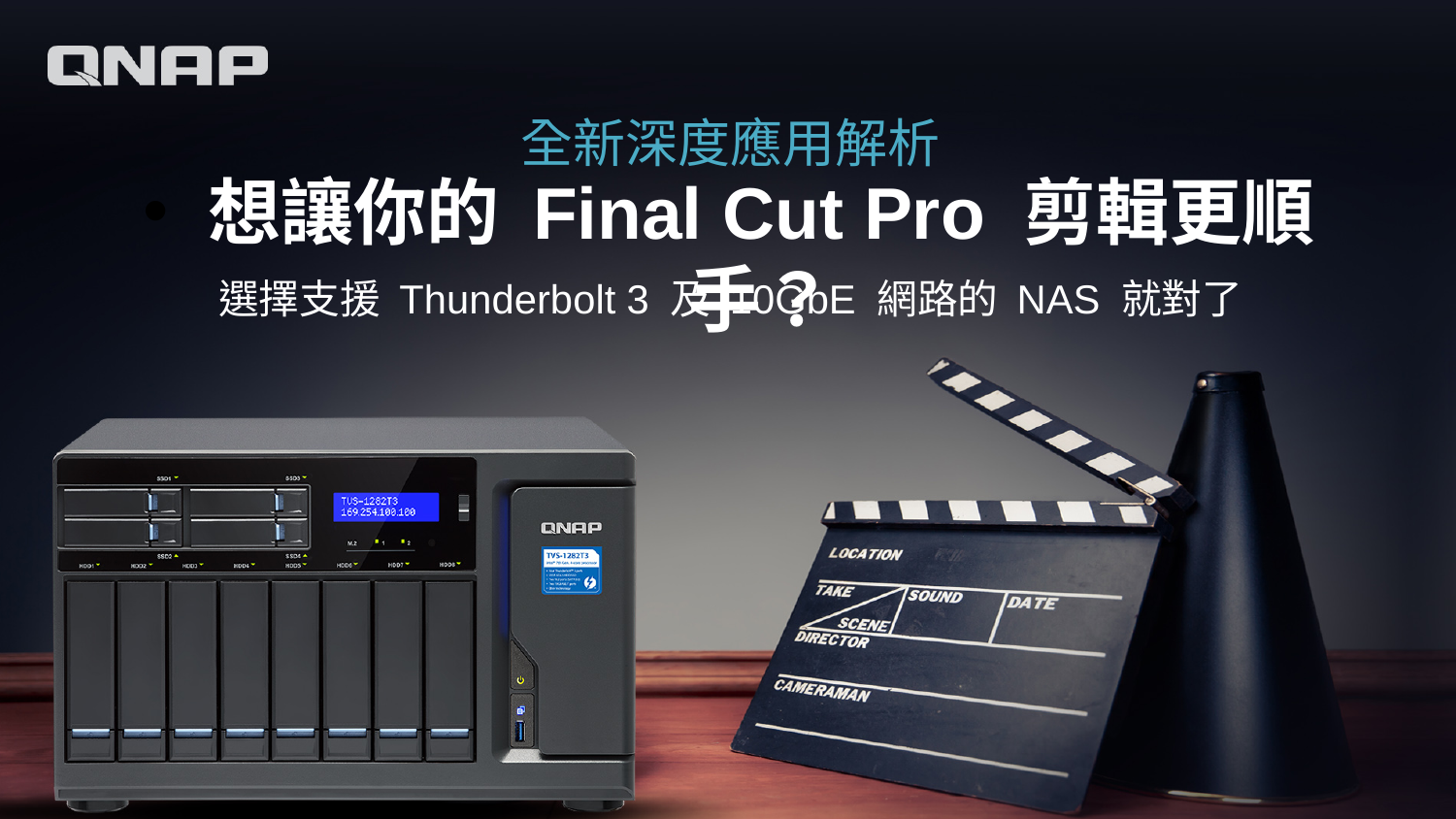

全新深度應用解析
想讓你的 Final Cut Pro 剪輯更順手？
選擇支援 Thunderbolt 3 及 10GbE 網路的 NAS 就對了